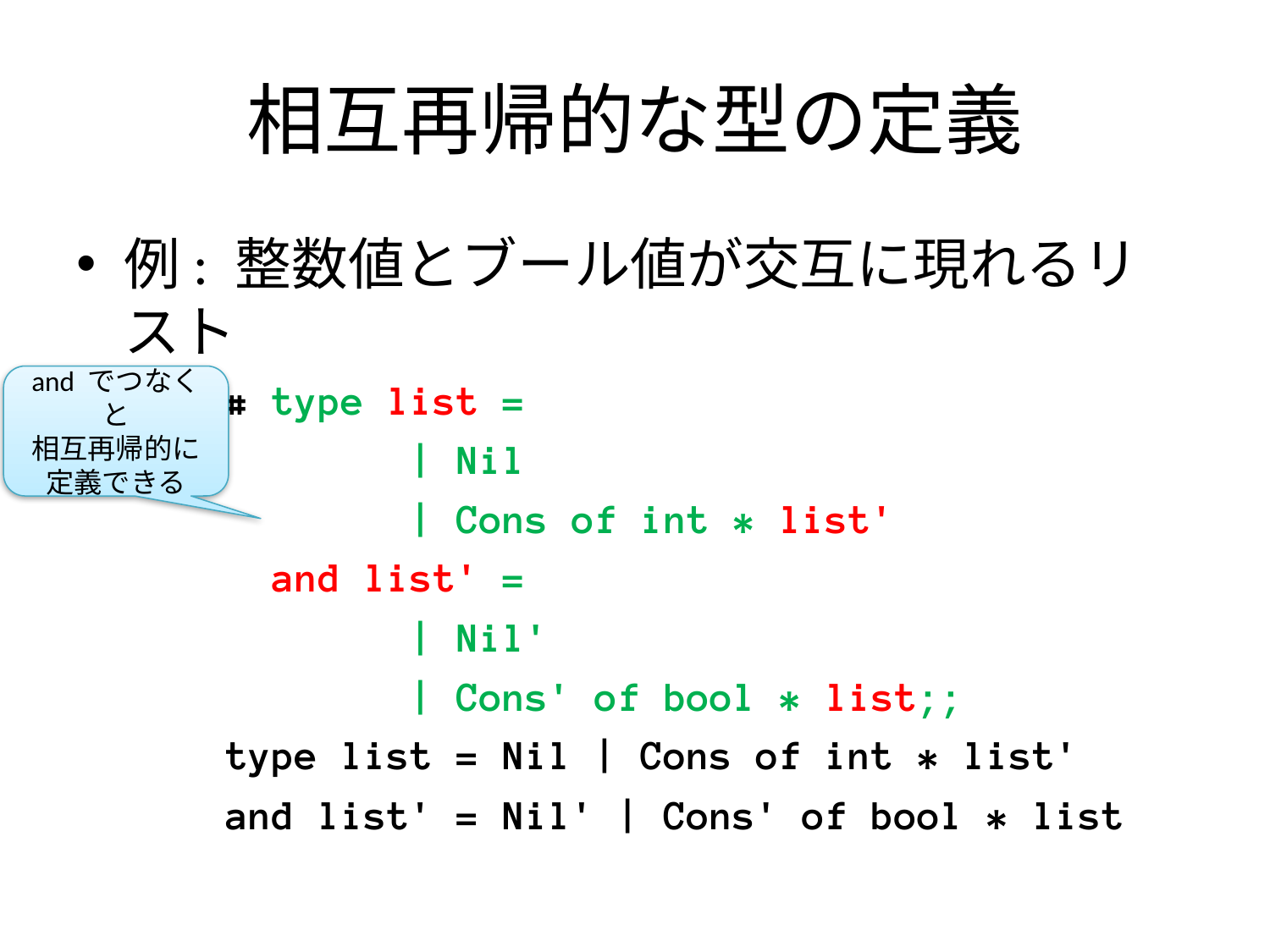

# 相互再帰的な型の定義
例: 整数値とブール値が交互に現れるリスト
# type list =
        | Nil
        | Cons of int * list'
  and list' =
        | Nil'
        | Cons' of bool * list;;
type list = Nil | Cons of int * list'
and list' = Nil' | Cons' of bool * list
and でつなくと
相互再帰的に
定義できる